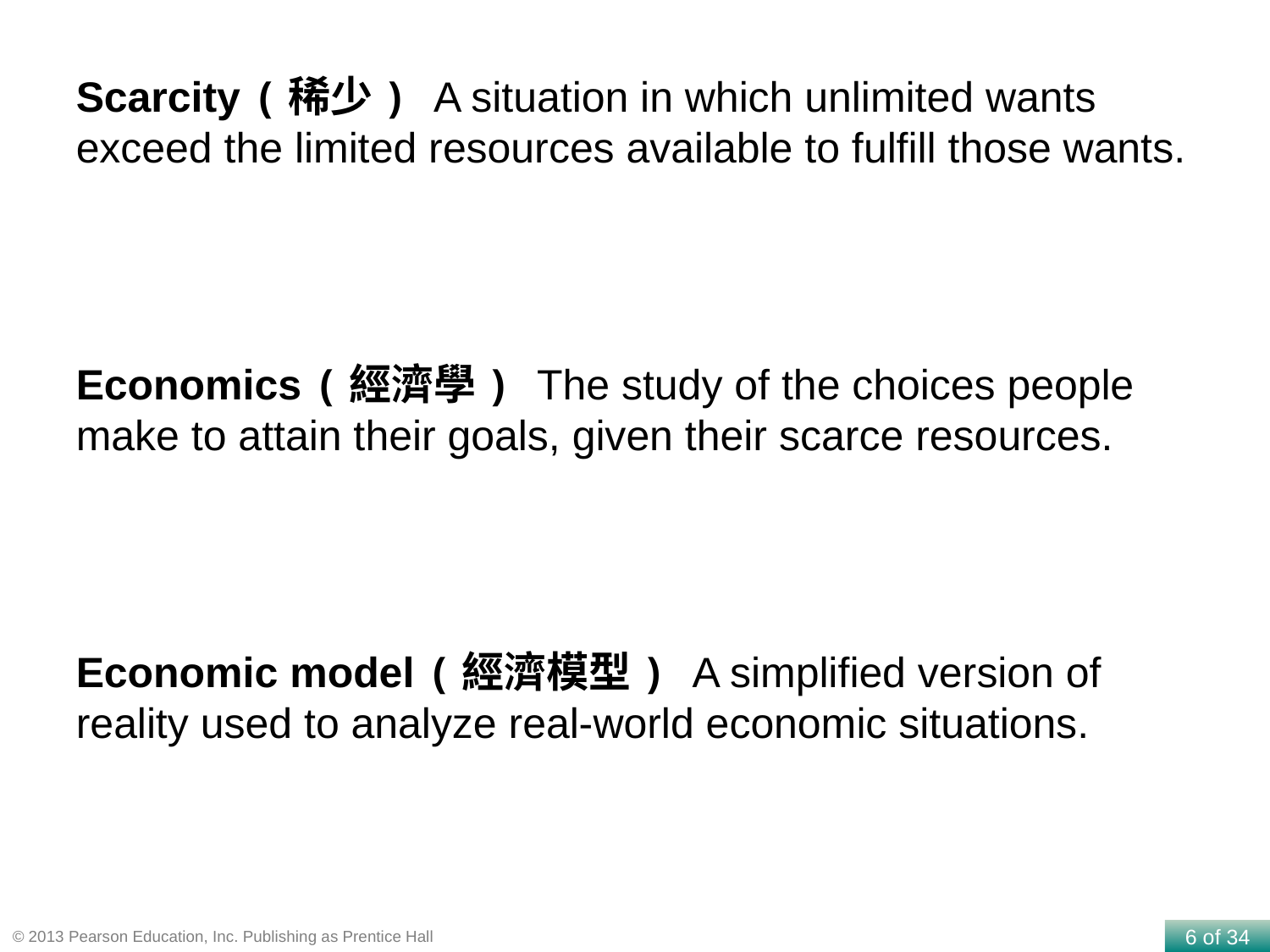

Scarcity (稀少) A situation in which unlimited wants exceed the limited resources available to fulfill those wants.

Economics (經濟學) The study of the choices people make to attain their goals, given their scarce resources.

Economic model (經濟模型) A simplified version of reality used to analyze real-world economic situations.